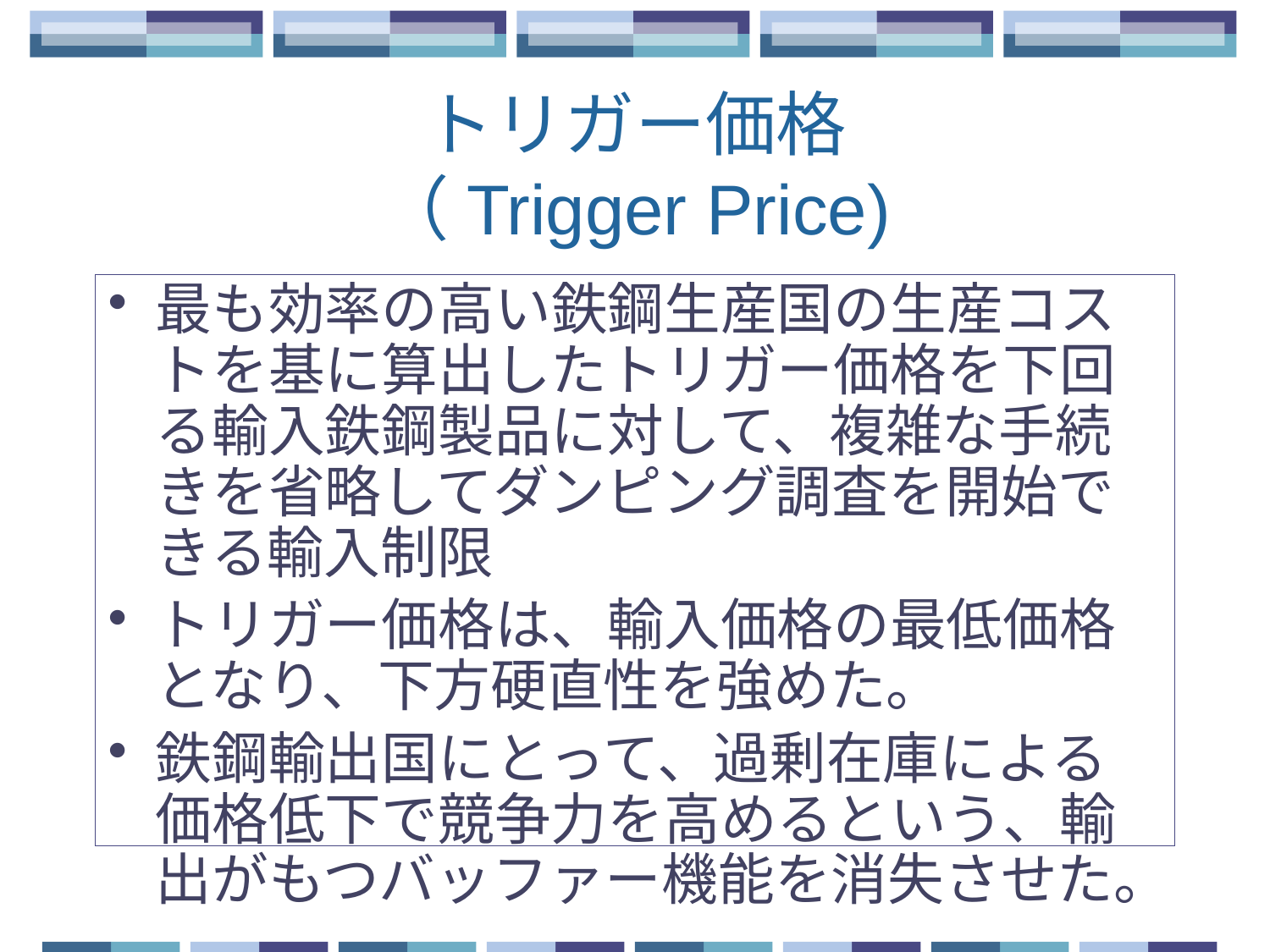

# トリガー価格 （Trigger Price)
最も効率の高い鉄鋼生産国の生産コストを基に算出したトリガー価格を下回る輸入鉄鋼製品に対して、複雑な手続きを省略してダンピング調査を開始できる輸入制限
トリガー価格は、輸入価格の最低価格となり、下方硬直性を強めた。
鉄鋼輸出国にとって、過剰在庫による価格低下で競争力を高めるという、輸出がもつバッファー機能を消失させた。